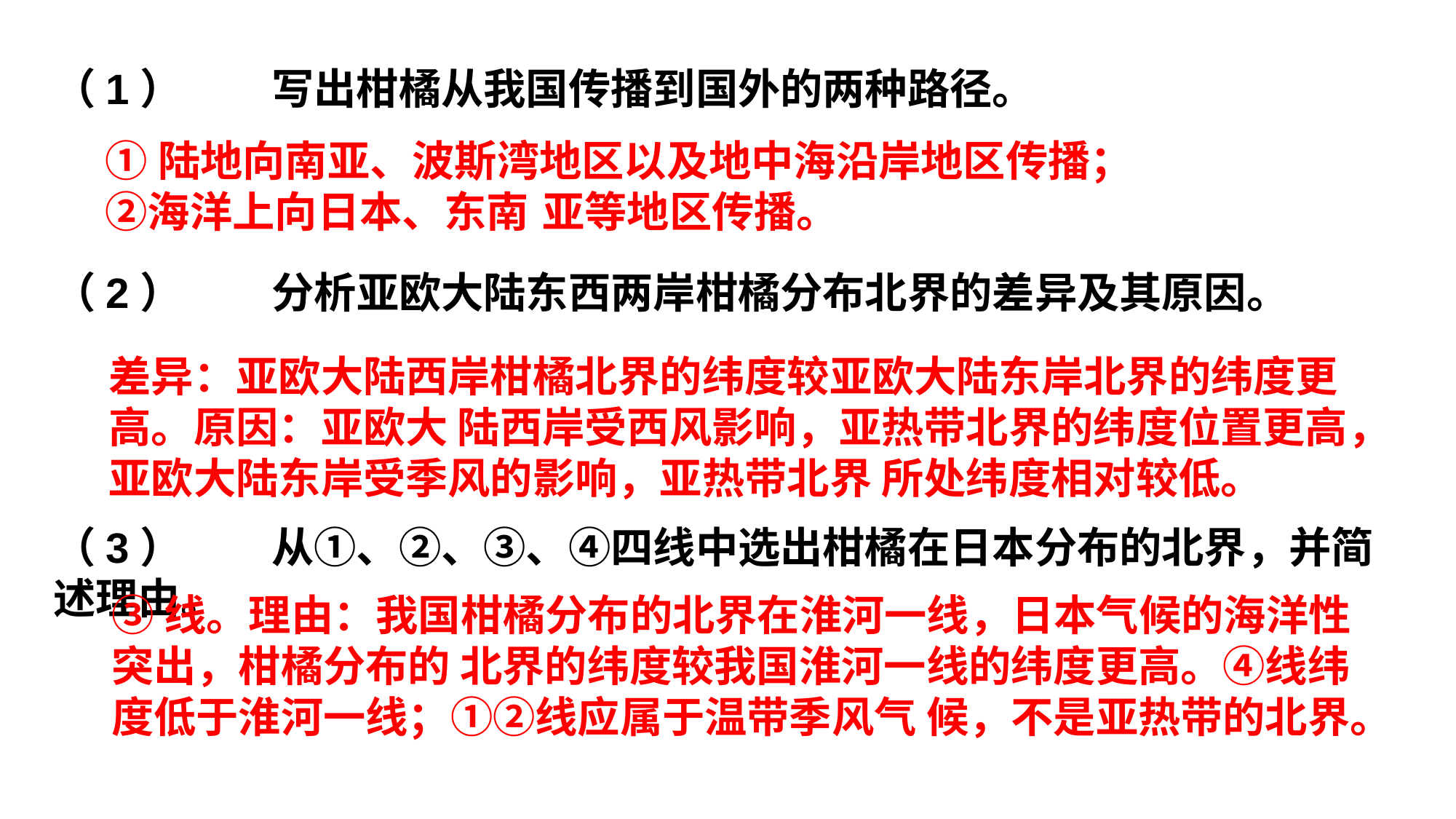

（1）	写出柑橘从我国传播到国外的两种路径。

（2）	分析亚欧大陆东西两岸柑橘分布北界的差异及其原因。

（3）	从①、②、③、④四线中选出柑橘在日本分布的北界，并简述理由。
①陆地向南亚、波斯湾地区以及地中海沿岸地区传播；②海洋上向日本、东南 亚等地区传播。
差异：亚欧大陆西岸柑橘北界的纬度较亚欧大陆东岸北界的纬度更高。原因：亚欧大 陆西岸受西风影响，亚热带北界的纬度位置更高，亚欧大陆东岸受季风的影响，亚热带北界 所处纬度相对较低。
③线。理由：我国柑橘分布的北界在淮河一线，日本气候的海洋性突出，柑橘分布的 北界的纬度较我国淮河一线的纬度更高。④线纬度低于淮河一线；①②线应属于温带季风气 候，不是亚热带的北界。